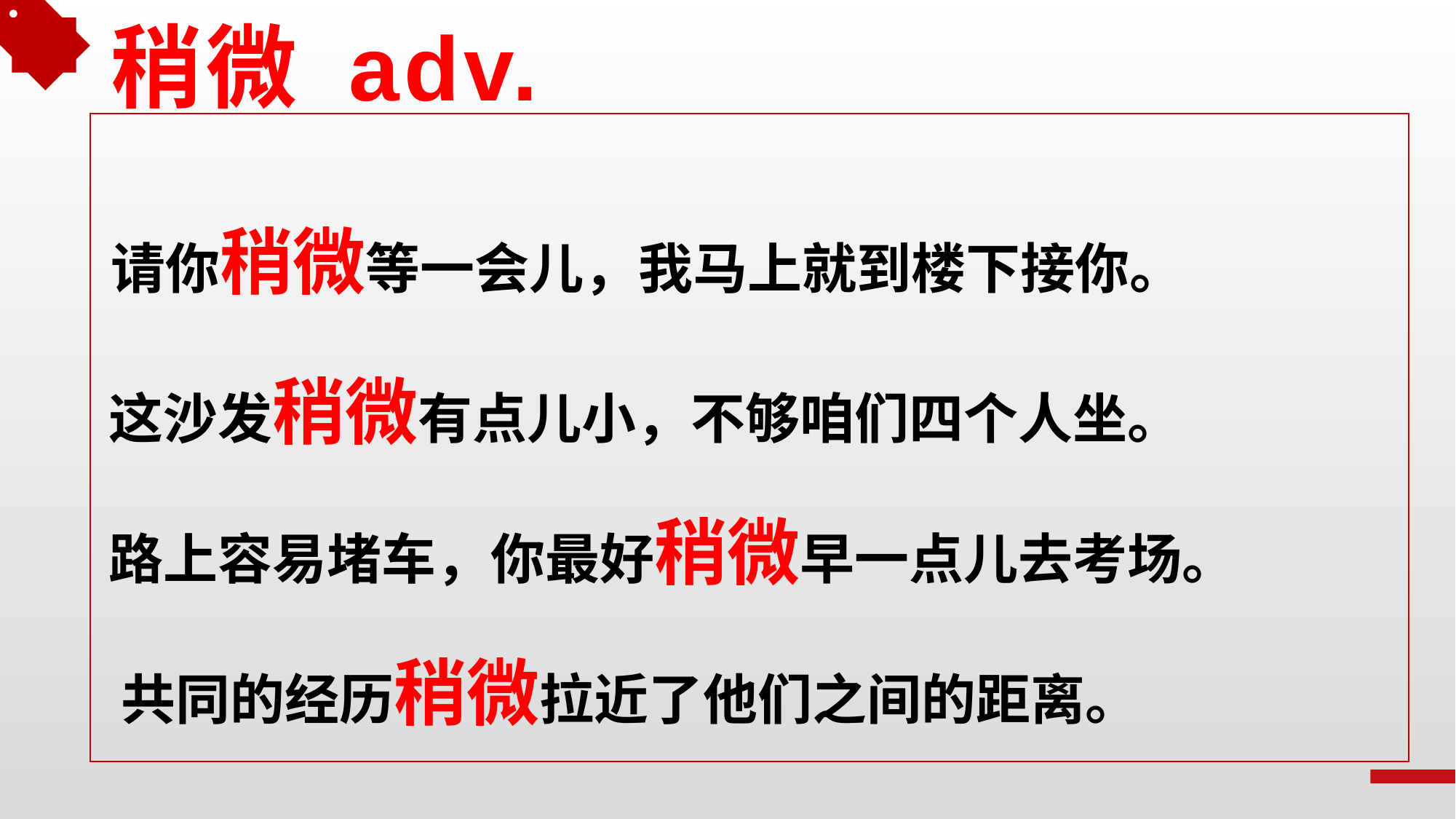

# 稍微 adv.

请你稍微等一会儿，我马上就到楼下接你。
这沙发稍微有点儿小，不够咱们四个人坐。
路上容易堵车，你最好稍微早一点儿去考场。
共同的经历稍微拉近了他们之间的距离。